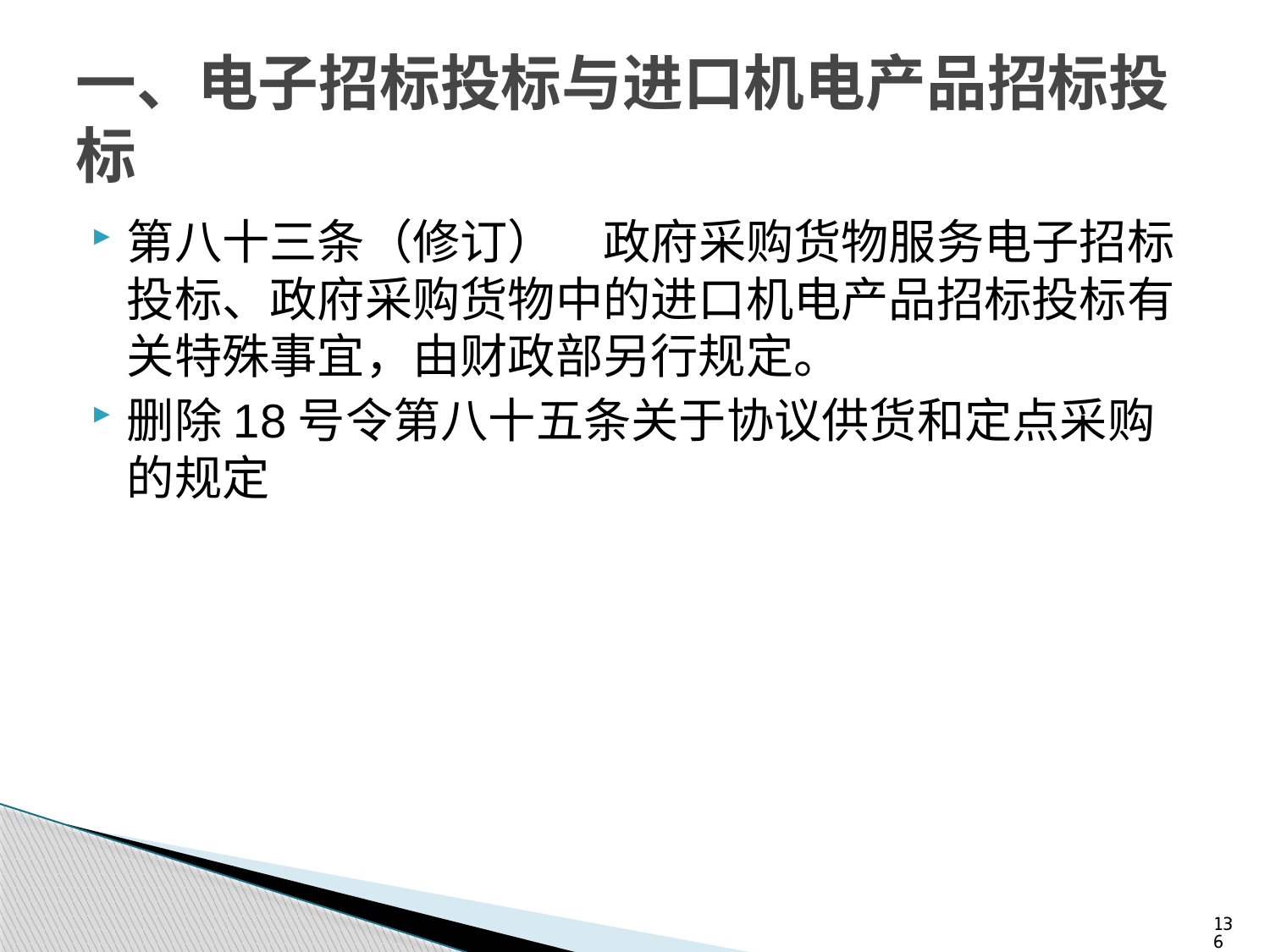

# 一、电子招标投标与进口机电产品招标投标
第八十三条（修订）　政府采购货物服务电子招标投标、政府采购货物中的进口机电产品招标投标有关特殊事宜，由财政部另行规定。
删除18号令第八十五条关于协议供货和定点采购的规定
136